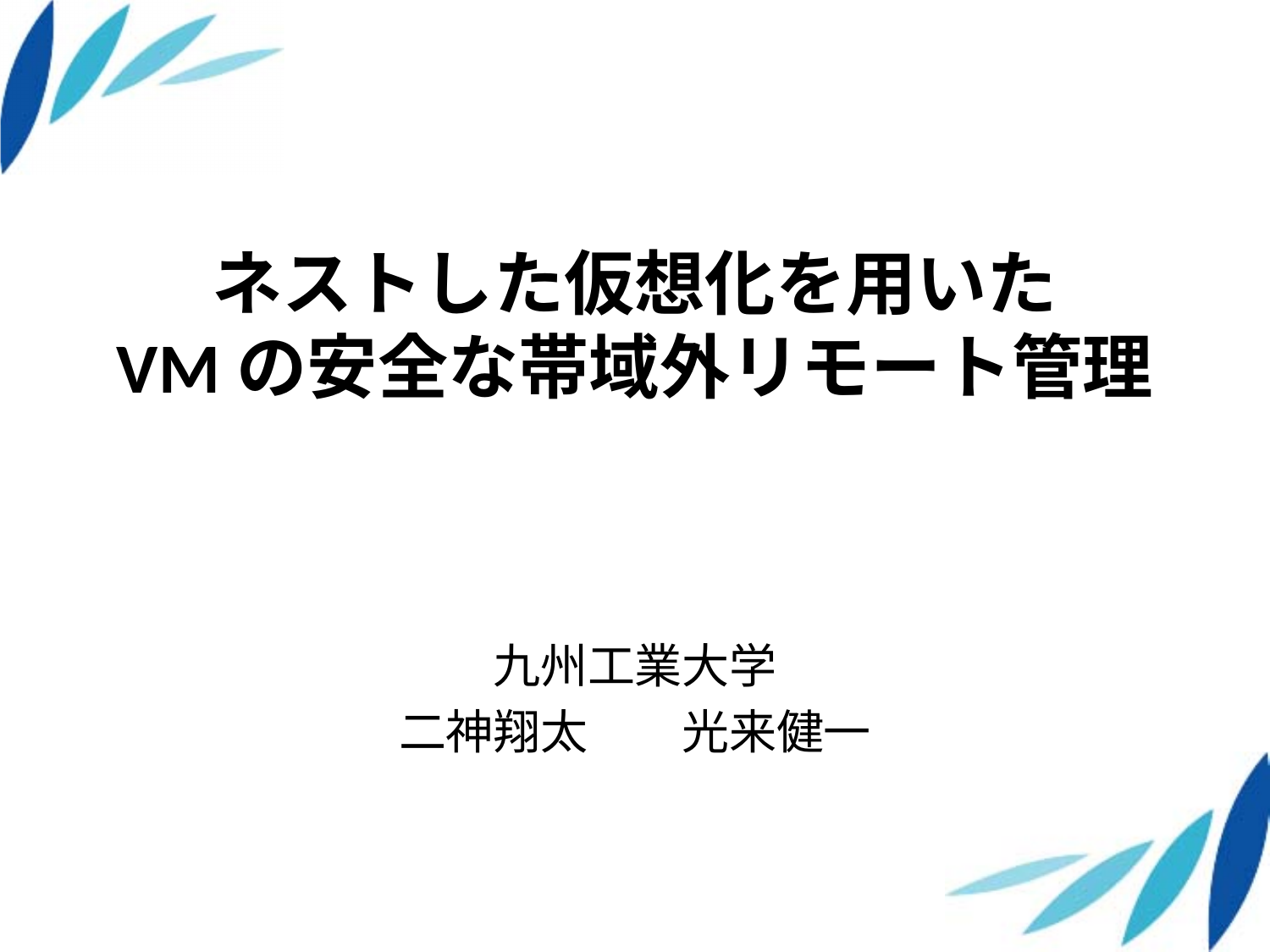

# ネストした仮想化を用いた VMの安全な帯域外リモート管理
九州工業大学
二神翔太　　光来健一